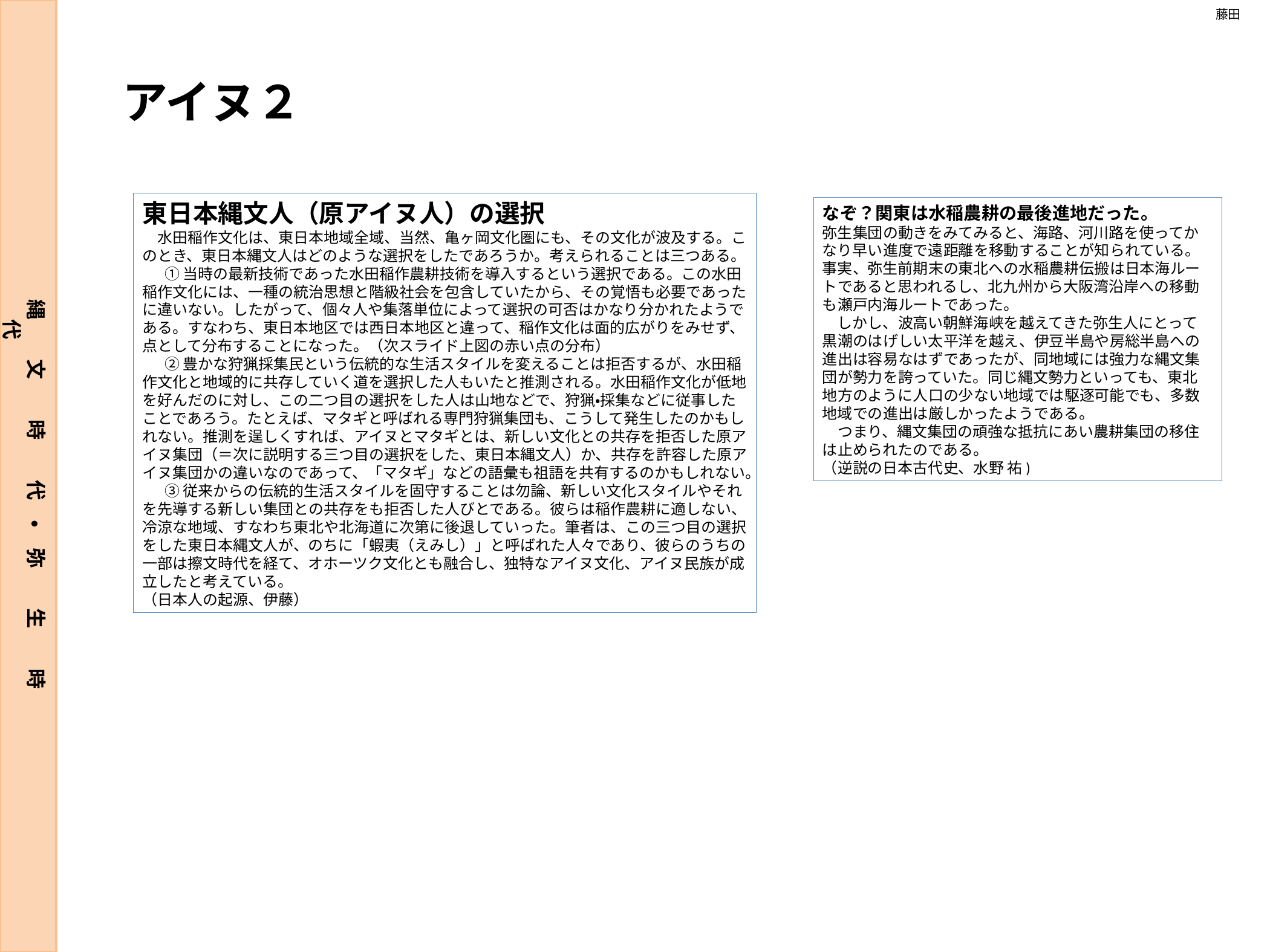

藤田
アイヌ２
東日本縄文人（原アイヌ人）の選択
　水田稲作文化は、東日本地域全域、当然、亀ヶ岡文化圏にも、その文化が波及する。このとき、東日本縄文人はどのような選択をしたであろうか。考えられることは三つある。
 　① 当時の最新技術であった水田稲作農耕技術を導入するという選択である。この水田稲作文化には、一種の統治思想と階級社会を包含していたから、その覚悟も必要であったに違いない。したがって、個々人や集落単位によって選択の可否はかなり分かれたようである。すなわち、東日本地区では西日本地区と違って、稲作文化は面的広がりをみせず、点として分布することになった。（次スライド上図の赤い点の分布）
 　② 豊かな狩猟採集民という伝統的な生活スタイルを変えることは拒否するが、水田稲作文化と地域的に共存していく道を選択した人もいたと推測される。水田稲作文化が低地を好んだのに対し、この二つ目の選択をした人は山地などで、狩猟・採集などに従事したことであろう。たとえば、マタギと呼ばれる専門狩猟集団も、こうして発生したのかもしれない。推測を逞しくすれば、アイヌとマタギとは、新しい文化との共存を拒否した原アイヌ集団（＝次に説明する三つ目の選択をした、東日本縄文人）か、共存を許容した原アイヌ集団かの違いなのであって、「マタギ」などの語彙も祖語を共有するのかもしれない。
 　③ 従来からの伝統的生活スタイルを固守することは勿論、新しい文化スタイルやそれを先導する新しい集団との共存をも拒否した人びとである。彼らは稲作農耕に適しない、冷涼な地域、すなわち東北や北海道に次第に後退していった。筆者は、この三つ目の選択をした東日本縄文人が、のちに「蝦夷（えみし）」と呼ばれた人々であり、彼らのうちの一部は擦文時代を経て、オホーツク文化とも融合し、独特なアイヌ文化、アイヌ民族が成立したと考えている。
（日本人の起源、伊藤）
なぞ？関東は水稲農耕の最後進地だった。
弥生集団の動きをみてみると、海路、河川路を使ってかなり早い進度で遠距離を移動することが知られている。事実、弥生前期末の東北への水稲農耕伝搬は日本海ルートであると思われるし、北九州から大阪湾沿岸への移動も瀬戸内海ルートであった。
　しかし、波高い朝鮮海峡を越えてきた弥生人にとって黒潮のはげしい太平洋を越え、伊豆半島や房総半島への進出は容易なはずであったが、同地域には強力な縄文集団が勢力を誇っていた。同じ縄文勢力といっても、東北地方のように人口の少ない地域では駆逐可能でも、多数地域での進出は厳しかったようである。
　つまり、縄文集団の頑強な抵抗にあい農耕集団の移住は止められたのである。
（逆説の日本古代史、水野 祐)
縄　　文　　時　　代　・　弥　　生　　時　　代